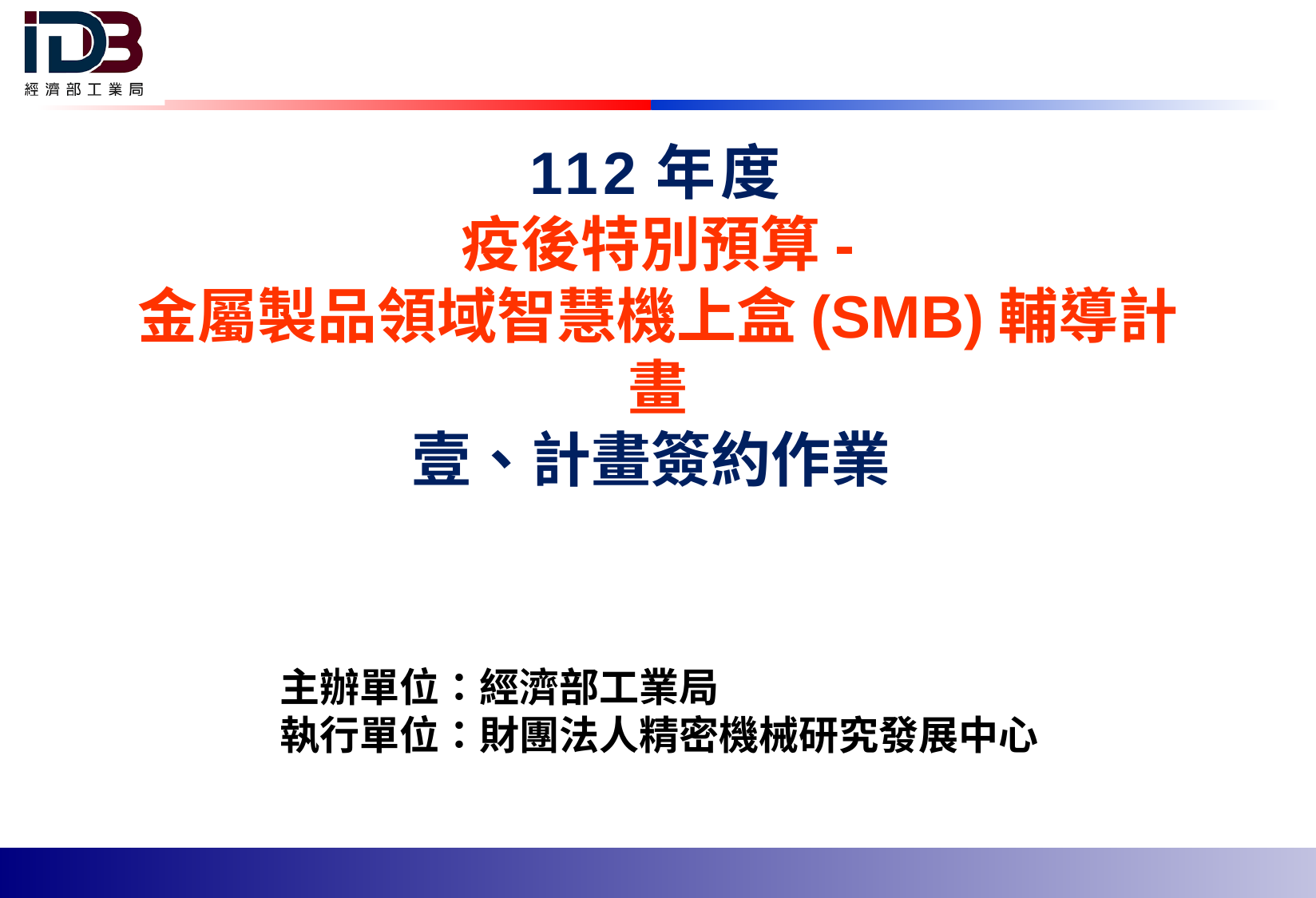

# 112年度 疫後特別預算- 金屬製品領域智慧機上盒(SMB)輔導計畫 壹、計畫簽約作業

主辦單位：經濟部工業局
執行單位：財團法人精密機械研究發展中心